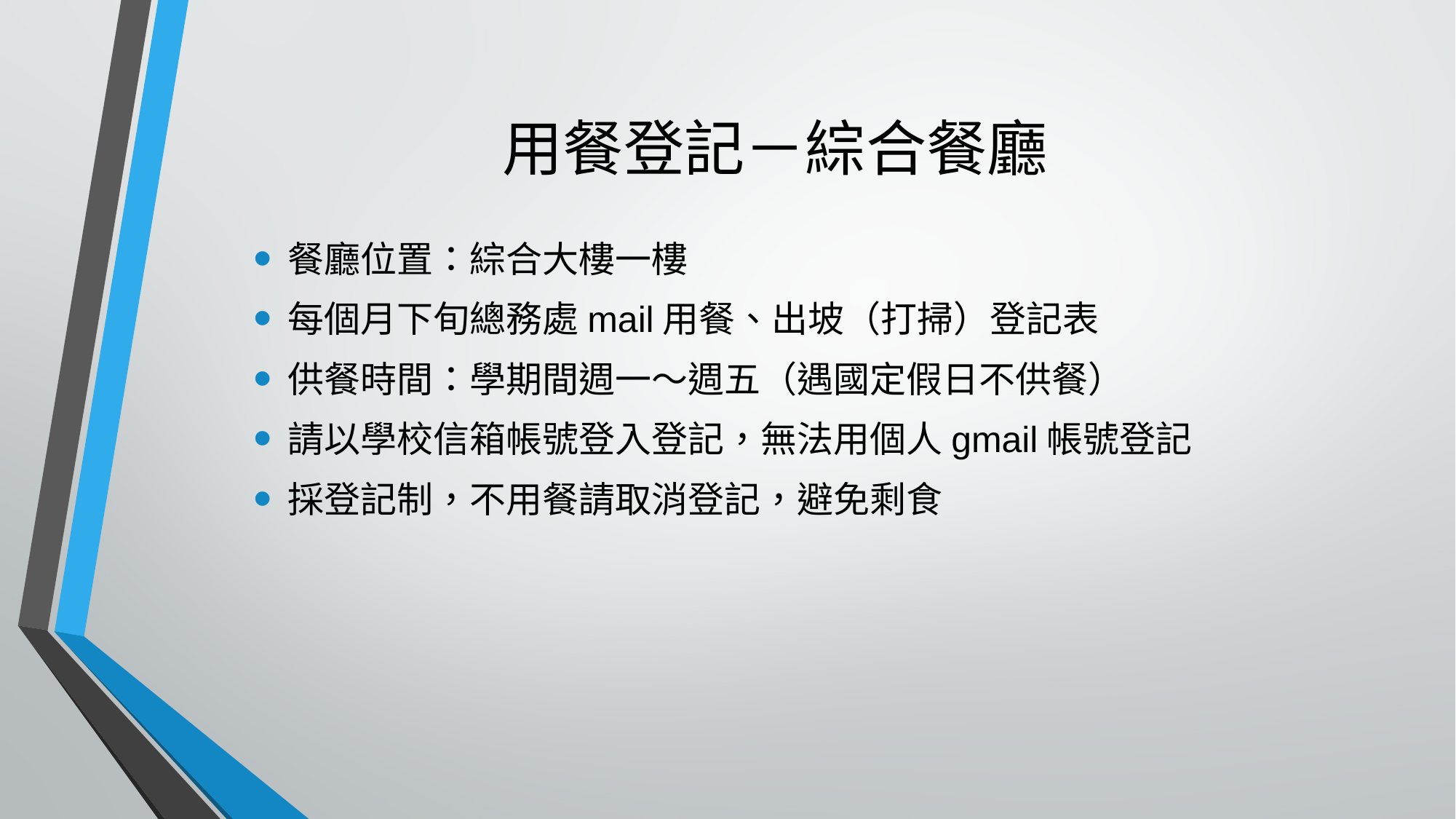

# 用餐登記－綜合餐廳
餐廳位置：綜合大樓一樓
每個月下旬總務處mail用餐、出坡（打掃）登記表
供餐時間：學期間週一～週五（遇國定假日不供餐）
請以學校信箱帳號登入登記，無法用個人gmail帳號登記
採登記制，不用餐請取消登記，避免剩食